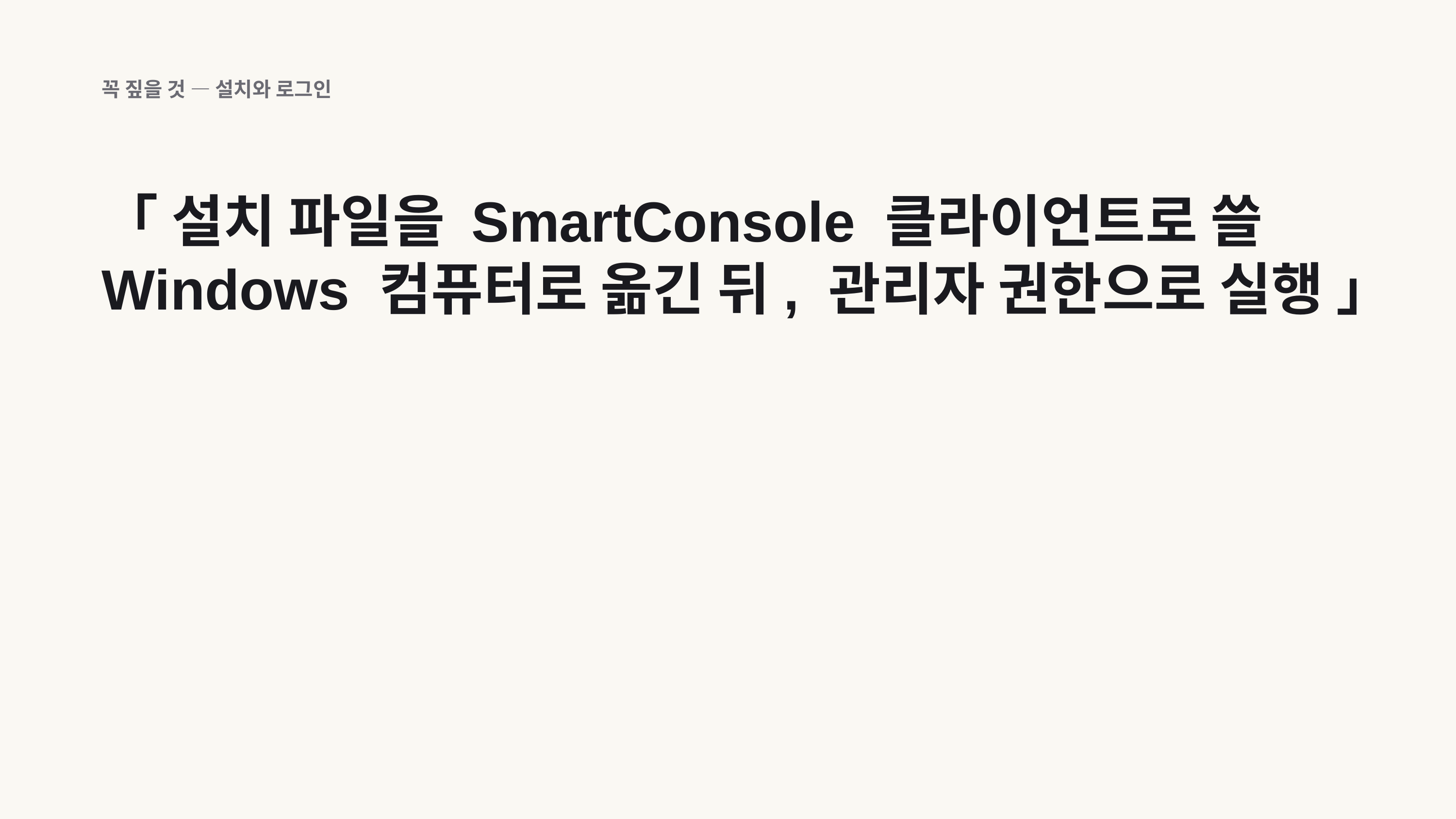

꼭 짚을 것 — 설치와 로그인
「 설치 파일을 SmartConsole 클라이언트로 쓸 Windows 컴퓨터로 옮긴 뒤, 관리자 권한으로 실행 」